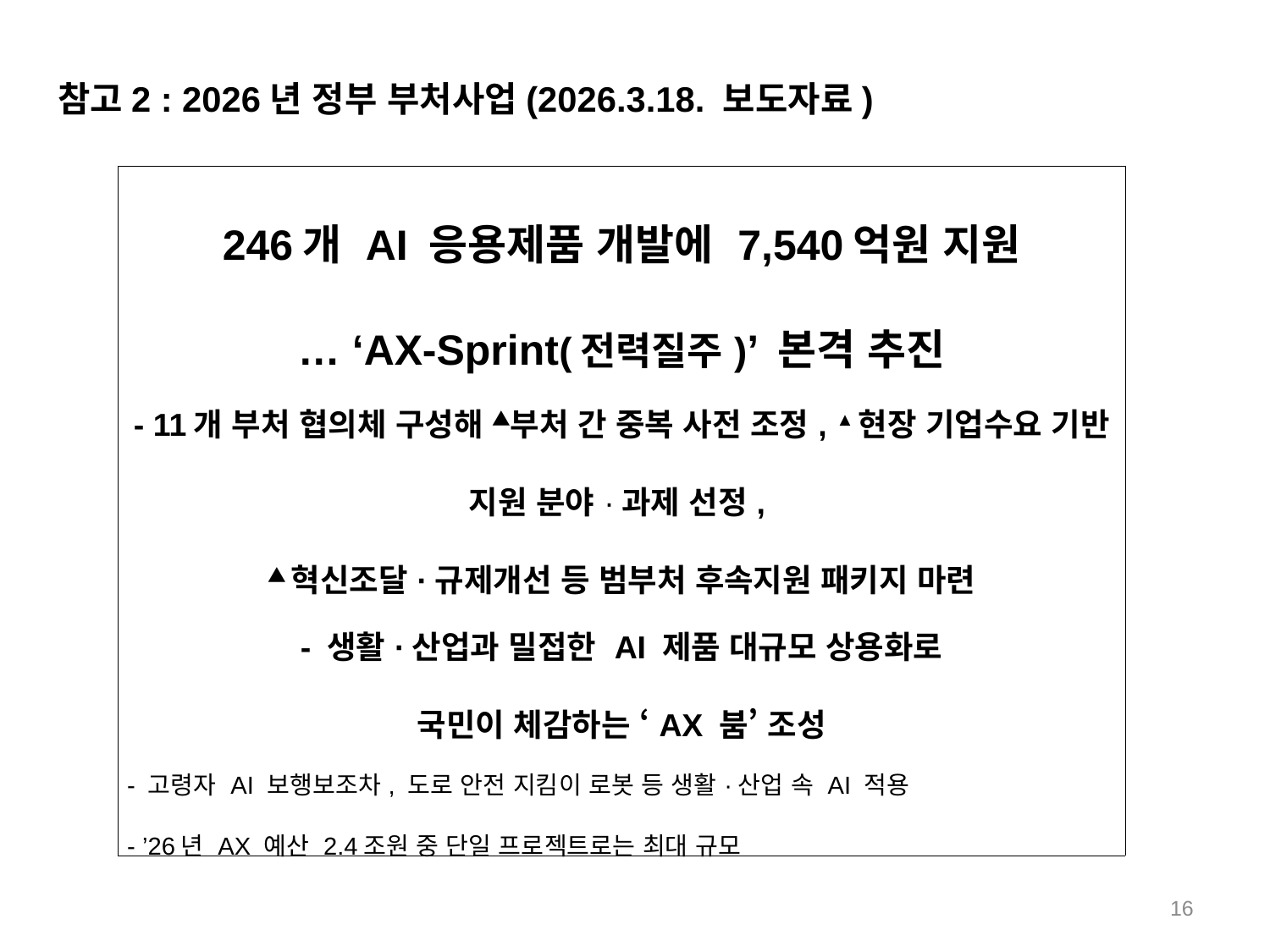

참고2 : 2026년 정부 부처사업(2026.3.18. 보도자료)
| 246개 AI 응용제품 개발에 7,540억원 지원 … ‘AX-Sprint(전력질주)’ 본격 추진 |
| --- |
| - 11개 부처 협의체 구성해 ▲부처 간 중복 사전 조정, ▲현장 기업수요 기반 지원 분야·과제 선정, ▲혁신조달·규제개선 등 범부처 후속지원 패키지 마련 |
| - 생활·산업과 밀접한 AI 제품 대규모 상용화로 국민이 체감하는 ‘AX 붐’ 조성 |
| - 고령자 AI 보행보조차, 도로 안전 지킴이 로봇 등 생활·산업 속 AI 적용 - ’26년 AX 예산 2.4조원 중 단일 프로젝트로는 최대 규모 |

16